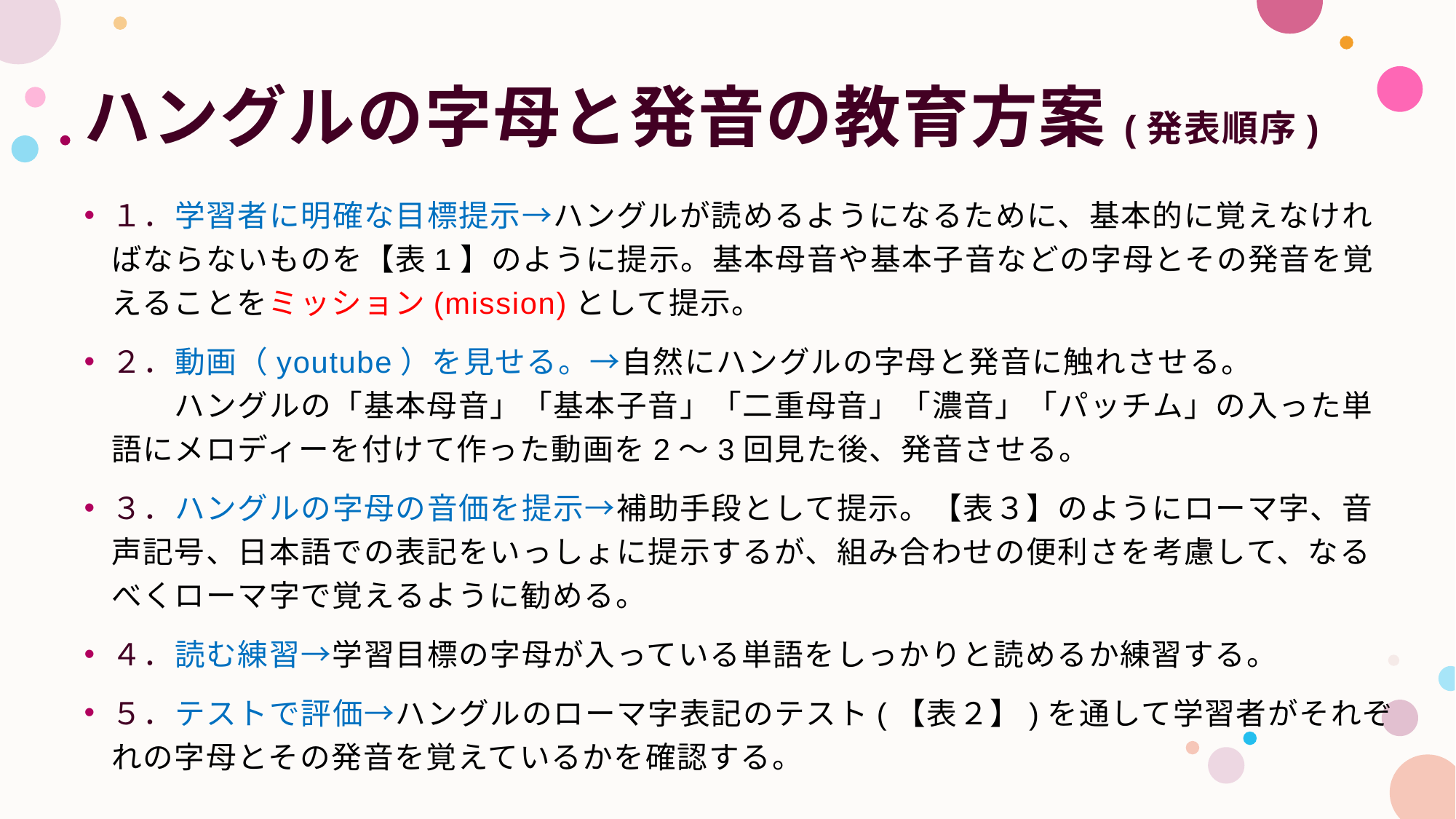

# ハングルの字母と発音の教育方案(発表順序)
１．学習者に明確な目標提示→ハングルが読めるようになるために、基本的に覚えなければならないものを【表1】のように提示。基本母音や基本子音などの字母とその発音を覚えることをミッション(mission)として提示。
２．動画（youtube）を見せる。→自然にハングルの字母と発音に触れさせる。　　　　　　ハングルの「基本母音」「基本子音」「二重母音」「濃音」「パッチム」の入った単語にメロディーを付けて作った動画を2～3回見た後、発音させる。
３．ハングルの字母の音価を提示→補助手段として提示。【表３】のようにローマ字、音声記号、日本語での表記をいっしょに提示するが、組み合わせの便利さを考慮して、なるべくローマ字で覚えるように勧める。
４．読む練習→学習目標の字母が入っている単語をしっかりと読めるか練習する。
５．テストで評価→ハングルのローマ字表記のテスト(【表２】)を通して学習者がそれぞれの字母とその発音を覚えているかを確認する。